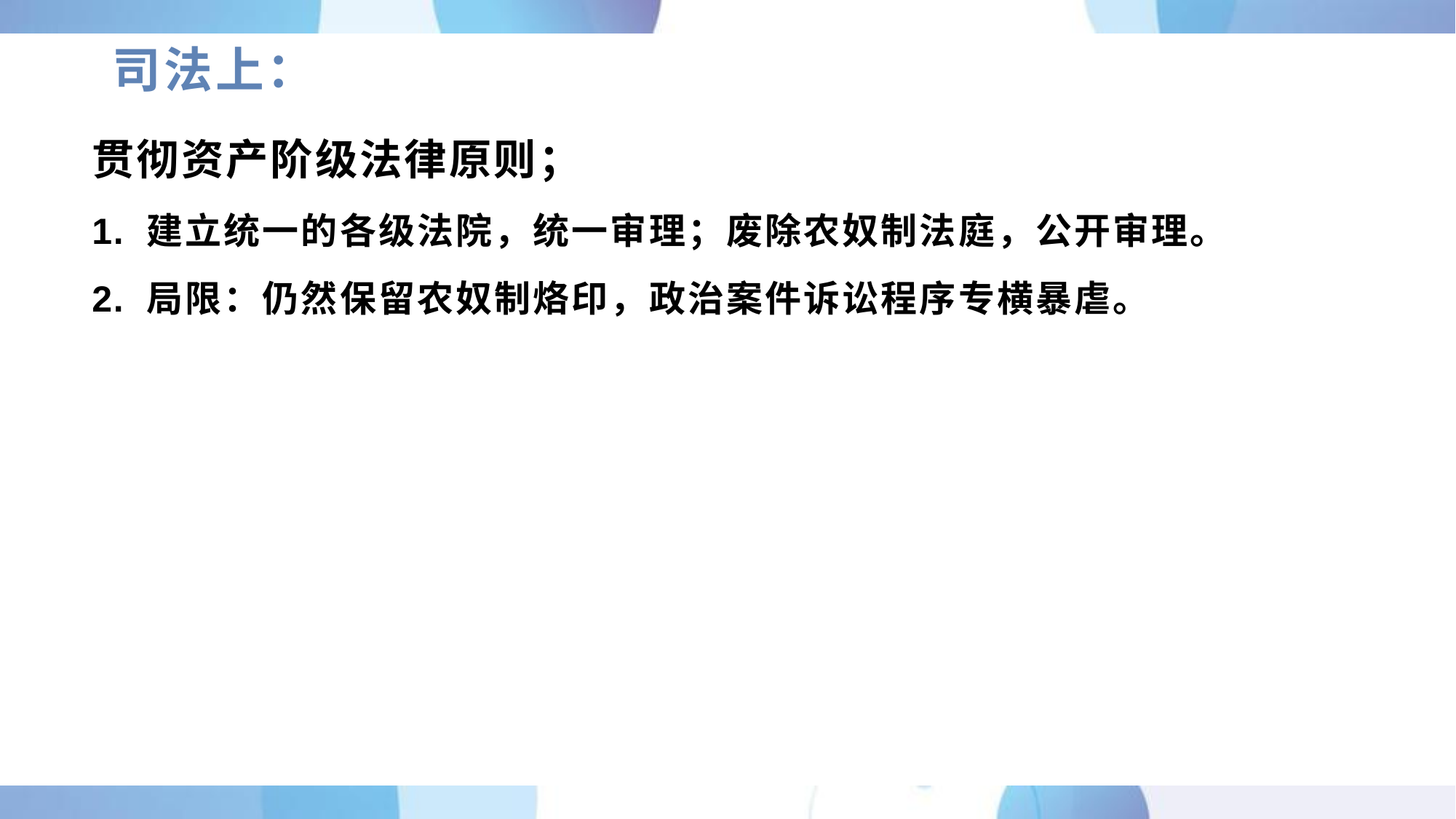

# 司法上：
贯彻资产阶级法律原则；
建立统一的各级法院，统一审理；废除农奴制法庭，公开审理。
局限：仍然保留农奴制烙印，政治案件诉讼程序专横暴虐。